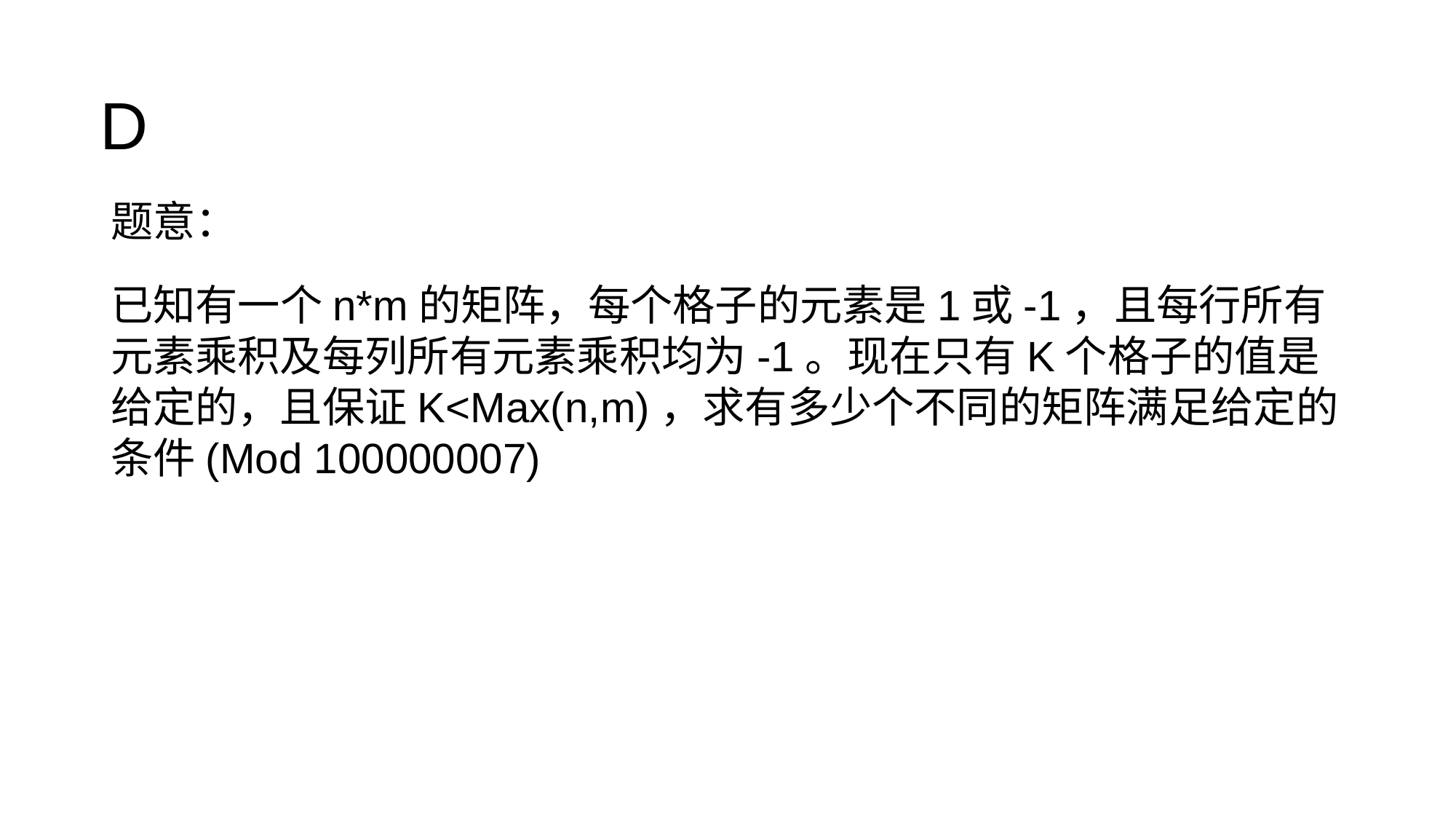

D
题意：

已知有一个n*m的矩阵，每个格子的元素是1或-1，且每行所有元素乘积及每列所有元素乘积均为-1。现在只有K个格子的值是给定的，且保证K<Max(n,m)，求有多少个不同的矩阵满足给定的条件(Mod 100000007)